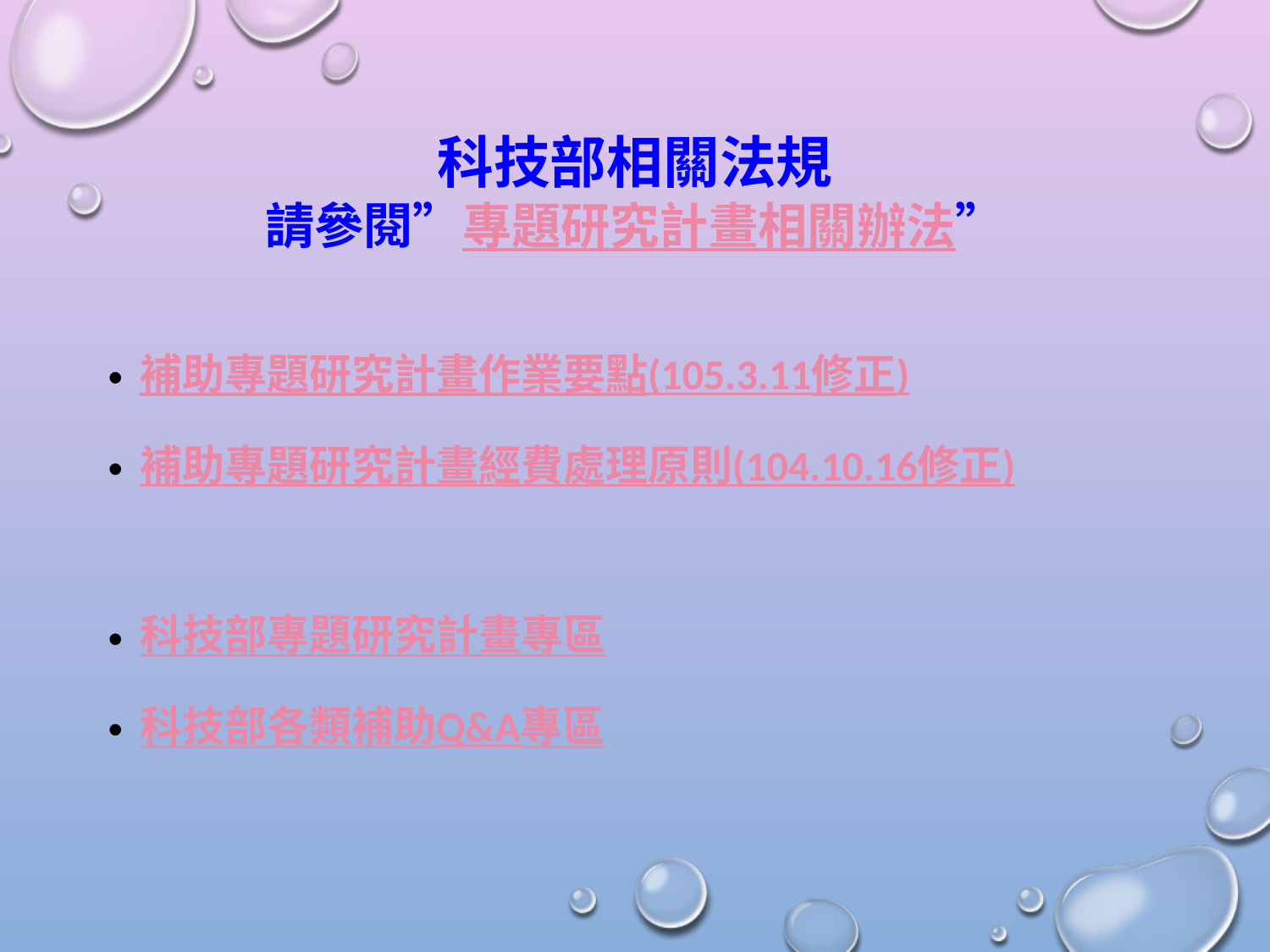

# 科技部相關法規 請參閱”專題研究計畫相關辦法”
補助專題研究計畫作業要點(105.3.11修正)
補助專題研究計畫經費處理原則(104.10.16修正)

科技部專題研究計畫專區
科技部各類補助Q&A專區